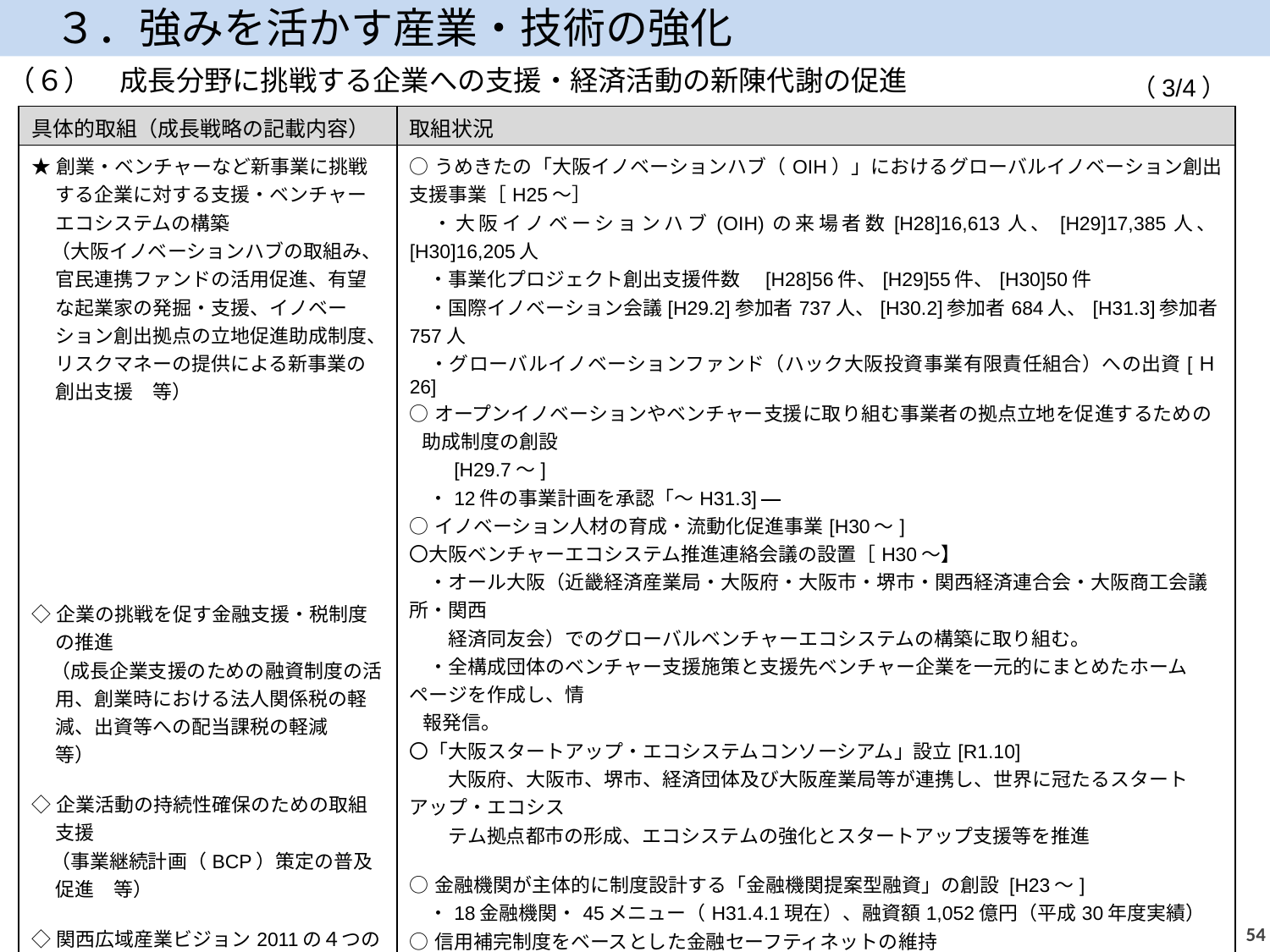

３．強みを活かす産業・技術の強化
（６）　成長分野に挑戦する企業への支援・経済活動の新陳代謝の促進
（3/4）
| 具体的取組（成長戦略の記載内容） | 取組状況 |
| --- | --- |
| ★創業・ベンチャーなど新事業に挑戦する企業に対する支援・ベンチャーエコシステムの構築 　（大阪イノベーションハブの取組み、官民連携ファンドの活用促進、有望な起業家の発掘・支援、イノベーション創出拠点の立地促進助成制度、リスクマネーの提供による新事業の創出支援　等） ◇企業の挑戦を促す金融支援・税制度の推進 　（成長企業支援のための融資制度の活用、創業時における法人関係税の軽減、出資等への配当課税の軽減　等） ◇企業活動の持続性確保のための取組支援 　（事業継続計画（BCP）策定の普及促進　等） ◇関西広域産業ビジョン2011の４つの戦略に基づく取組みの具体化推進 ◇地域の強みや実情に即した産業政策の展開に向けた、近畿経済産業局の関西広域連合への移管 | ○うめきたの「大阪イノベーションハブ（OIH）」におけるグローバルイノベーション創出支援事業［H25～］ 　・大阪イノベーションハブ(OIH)の来場者数[H28]16,613人、[H29]17,385人、[H30]16,205人 　・事業化プロジェクト創出支援件数　[H28]56件、[H29]55件、[H30]50件 　・国際イノベーション会議[H29.2]参加者737人、[H30.2]参加者684人、[H31.3]参加者757人 　・グローバルイノベーションファンド（ハック大阪投資事業有限責任組合）への出資[Ｈ26] ○オープンイノベーションやベンチャー支援に取り組む事業者の拠点立地を促進するための助成制度の創設 　　[H29.7～] 　・12件の事業計画を承認「～H31.3]　 ○イノベーション人材の育成・流動化促進事業[H30～] 〇大阪ベンチャーエコシステム推進連絡会議の設置［H30～】 　・オール大阪（近畿経済産業局・大阪府・大阪市・堺市・関西経済連合会・大阪商工会議所・関西 　　経済同友会）でのグローバルベンチャーエコシステムの構築に取り組む。 　・全構成団体のベンチャー支援施策と支援先ベンチャー企業を一元的にまとめたホームページを作成し、情　　　　 報発信。 〇「大阪スタートアップ・エコシステムコンソーシアム」設立[R1.10] 　　大阪府、大阪市、堺市、経済団体及び大阪産業局等が連携し、世界に冠たるスタートアップ・エコシス 　　テム拠点都市の形成、エコシステムの強化とスタートアップ支援等を推進 ○金融機関が主体的に制度設計する「金融機関提案型融資」の創設 [H23～] 　・18金融機関・45メニュー（H31.4.1現在）、融資額1,052億円（平成30年度実績） ○信用補完制度をベースとした金融セーフティネットの維持 ○中小企業に対するBCPの普及啓発と策定支援を行う事業を実施[H24.2～] ○「関西広域産業ビジョン2011」の改訂【H31.3】（関西広域連合広域産業振興局の取組み） 　・改訂した「関西広域産業ビジョン」に基づく具体的な取組みを構成団体と共に実施 　 ○関西広域連合に国出先機関対策プロジェクトチームの設置［H23.6～］ |
54